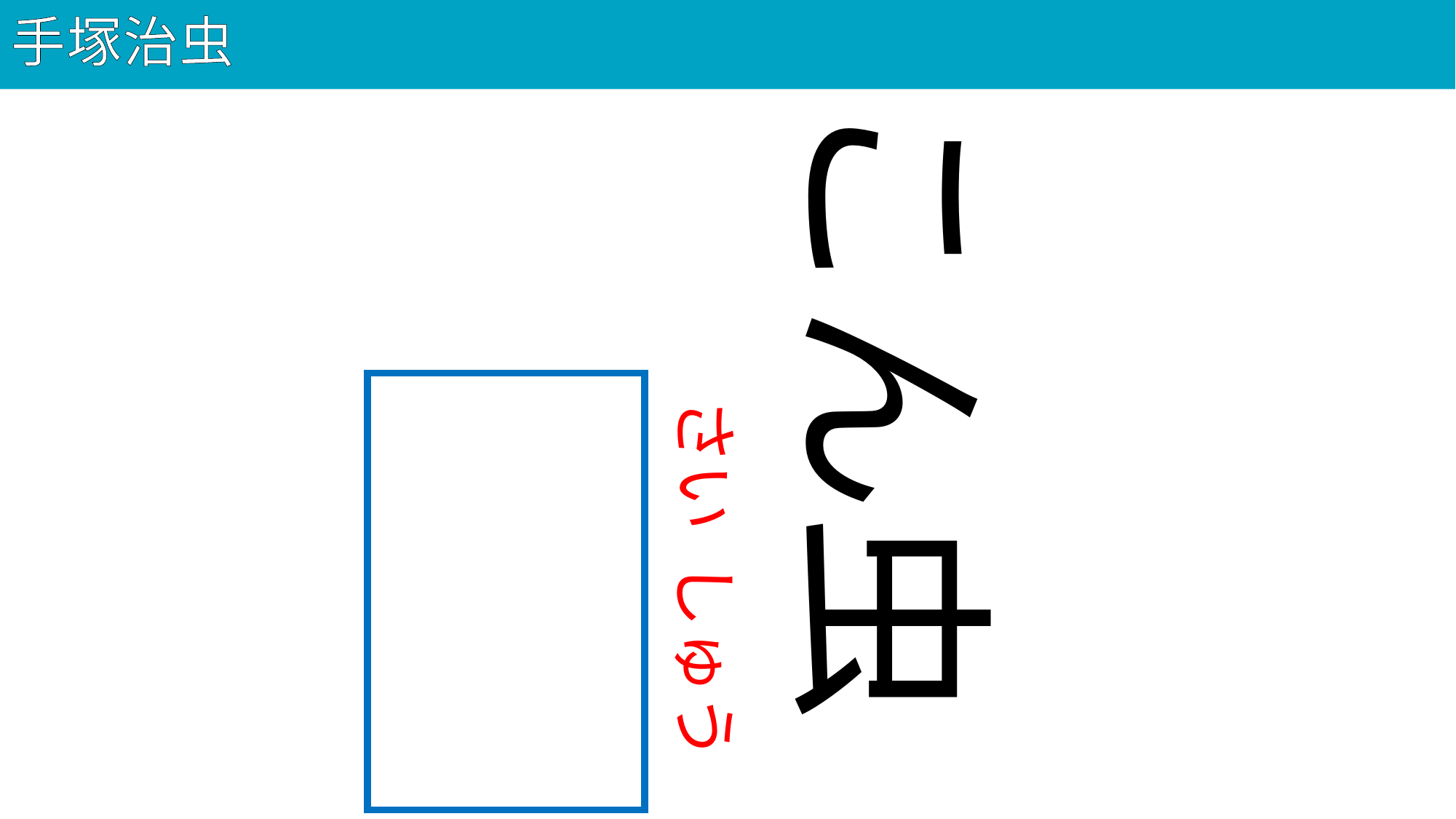

# 手塚治虫
75
こん虫

採集
さい  しゅう